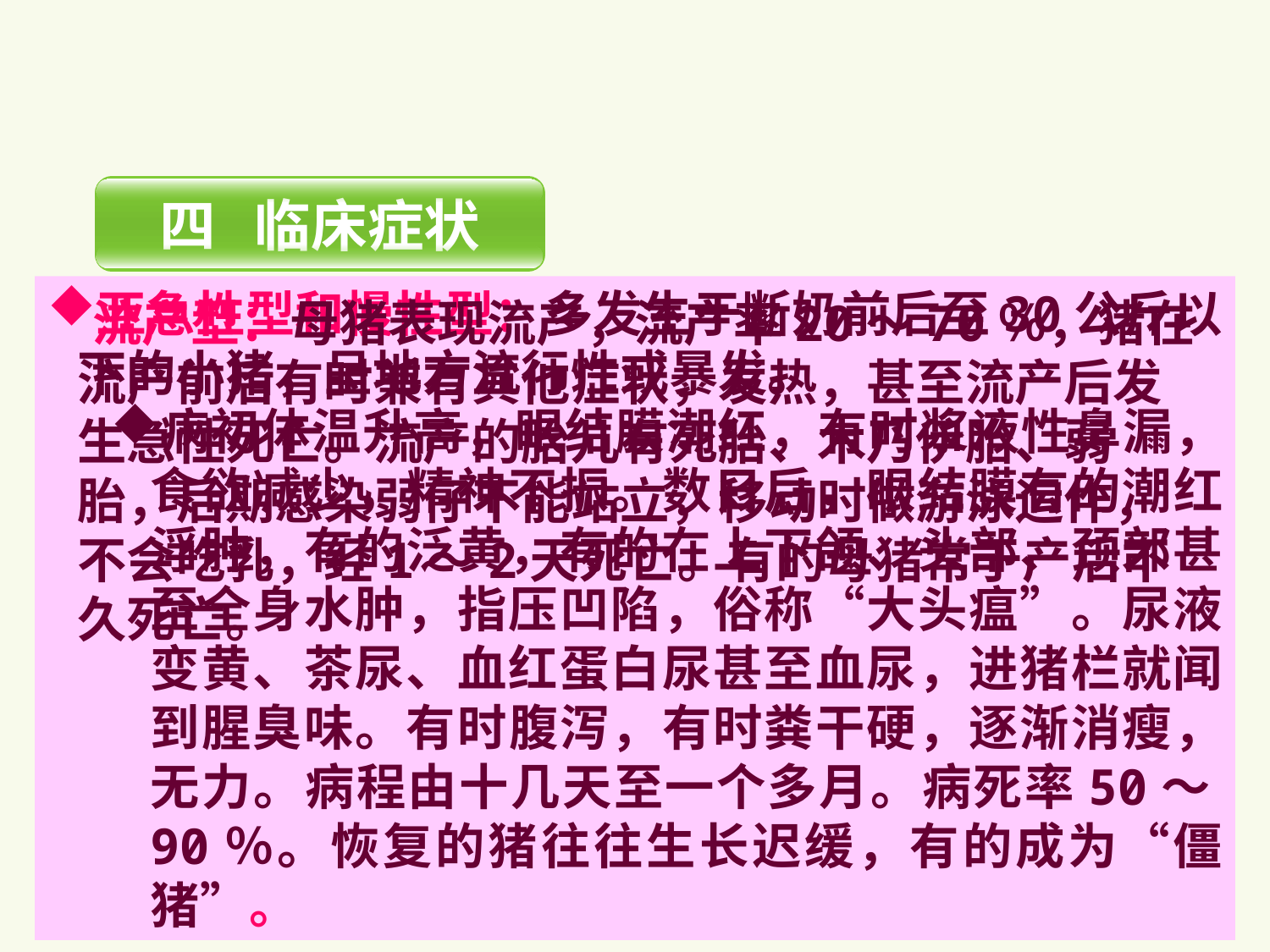

四   临床症状

亚急性型和慢性型：多发生于断奶前后至30公斤以下的小猪，呈地方流行性或暴发。
病初体温升高，眼结膜潮红，有时浆液性鼻漏，食欲减少，精神不振。数日后，眼结膜有的潮红浮肿，有的泛黄，有的在上下颌、头部、颈部甚至全身水肿，指压凹陷，俗称“大头瘟”。尿液变黄、茶尿、血红蛋白尿甚至血尿，进猪栏就闻到腥臭味。有时腹泻，有时粪干硬，逐渐消瘦，无力。病程由十几天至一个多月。病死率50～90％。恢复的猪往往生长迟缓，有的成为“僵猪”。
 流产型：母猪表现流产，流产率20～70％，猪在流产前后有时兼有其他症状，发热，甚至流产后发生急性死亡。流产的胎儿有死胎、木乃伊胎、弱胎，后期感染弱仔不能站立，移动时做游泳运作，不会吃乳，经1～2天死亡。有的母猪常于产后不久死亡。
急性黄疸型：多发生于大猪和中猪，呈散发，偶也见暴发。
体温升高，稽留3～5天，厌食，皮肤干燥，有时用力擦痒而出血，1～2日内全身皮肤和粘膜泛黄，尿浓茶样或血尿，腥臭味。几天内，有时数小时内突然惊厥而死，病死率50％以上。